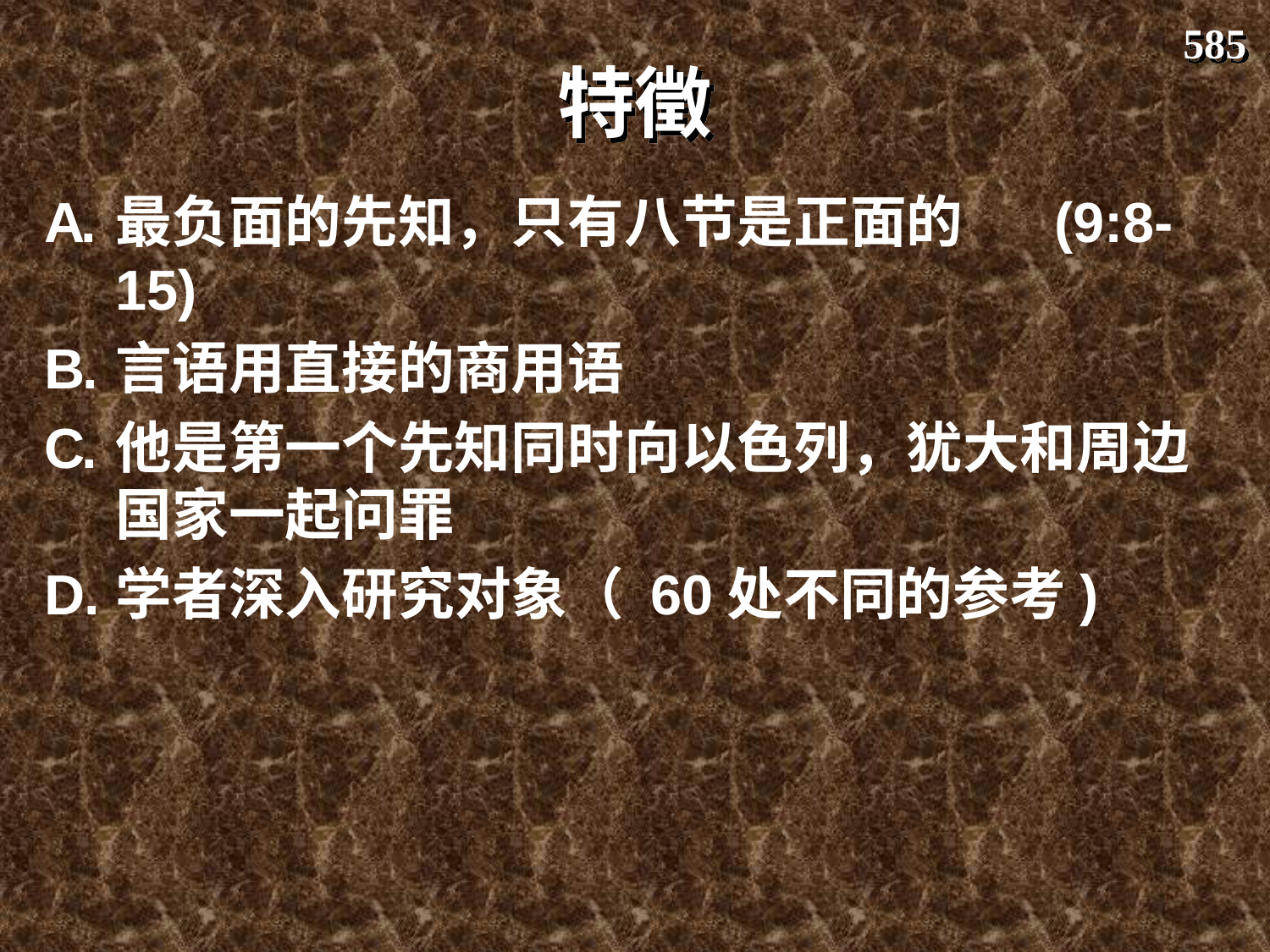

585
# 特徵
最负面的先知，只有八节是正面的      (9:8-15)
言语用直接的商用语
他是第一个先知同时向以色列，犹大和周边国家一起问罪
学者深入研究对象（ 60处不同的参考)